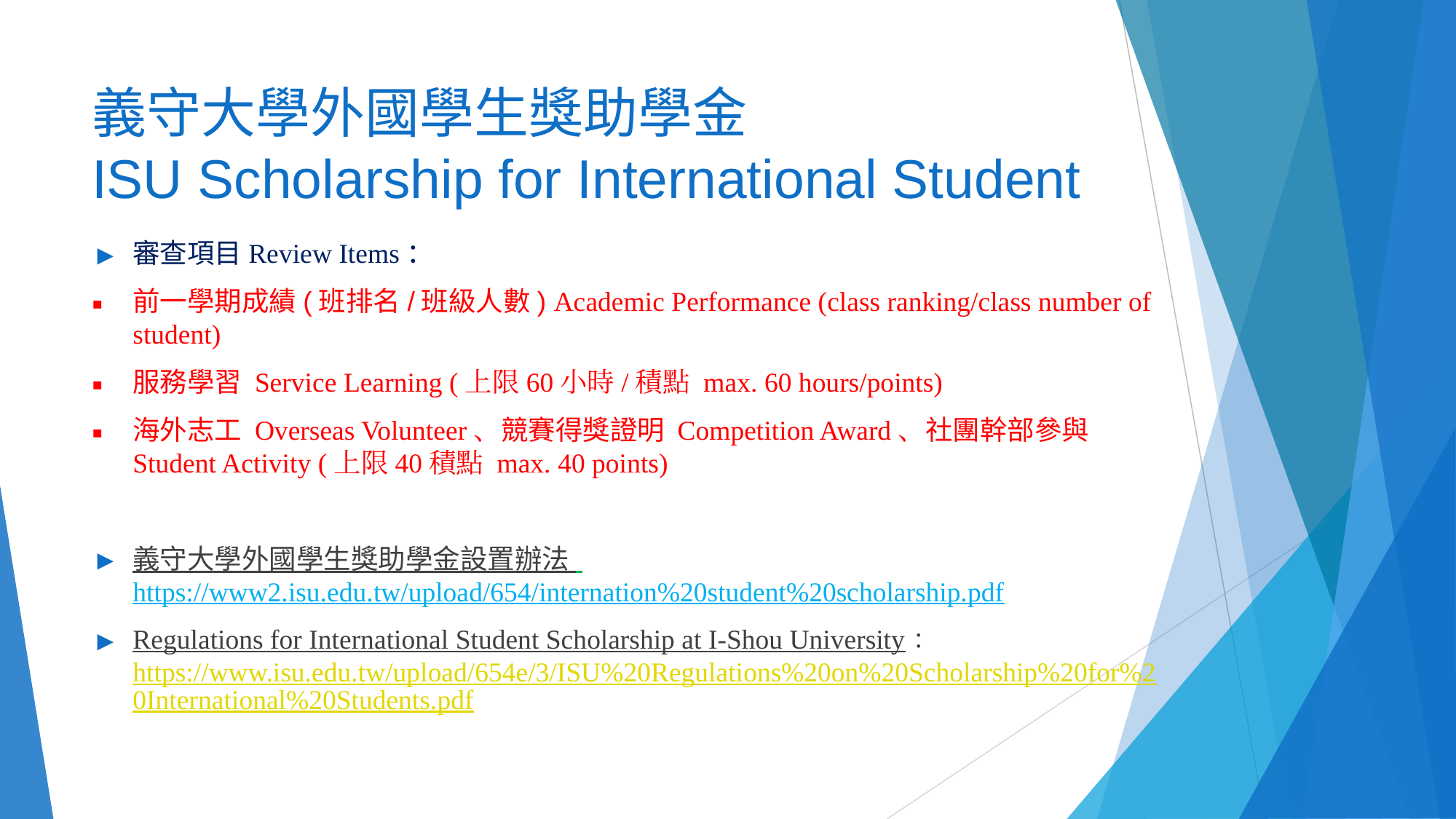

# 義守大學外國學生獎助學金 ISU Scholarship for International Student
審查項目Review Items：
前一學期成績(班排名/班級人數) Academic Performance (class ranking/class number of student)
服務學習 Service Learning (上限60小時/積點 max. 60 hours/points)
海外志工 Overseas Volunteer、競賽得獎證明 Competition Award、社團幹部參與 Student Activity (上限40積點 max. 40 points)

義守大學外國學生獎助學金設置辦法  https://www2.isu.edu.tw/upload/654/internation%20student%20scholarship.pdf
Regulations for International Student Scholarship at I-Shou University：https://www.isu.edu.tw/upload/654e/3/ISU%20Regulations%20on%20Scholarship%20for%20International%20Students.pdf